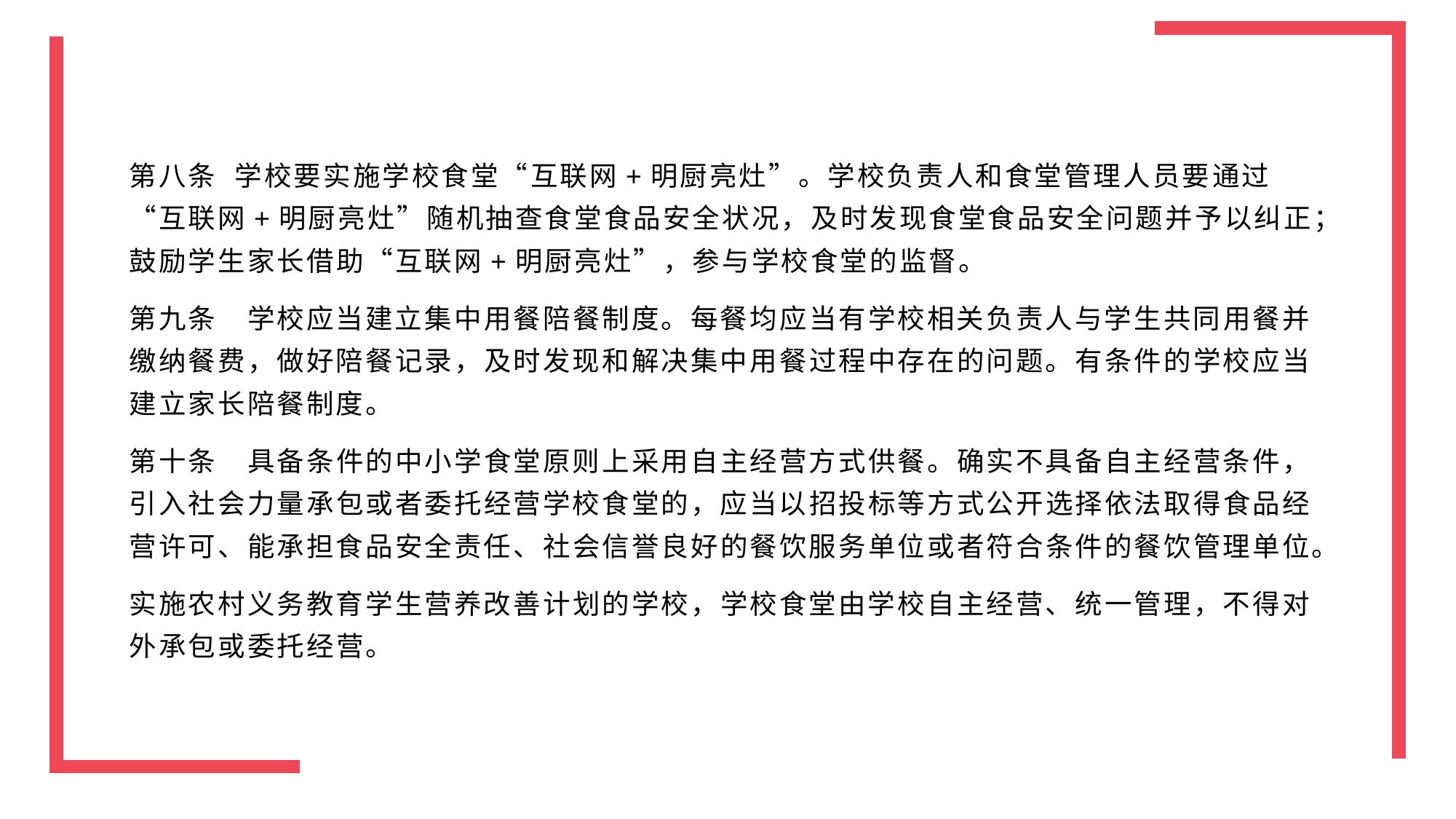

第八条  学校要实施学校食堂“互联网+明厨亮灶”。学校负责人和食堂管理人员要通过“互联网+明厨亮灶”随机抽查食堂食品安全状况，及时发现食堂食品安全问题并予以纠正；鼓励学生家长借助“互联网+明厨亮灶”，参与学校食堂的监督。
第九条　学校应当建立集中用餐陪餐制度。每餐均应当有学校相关负责人与学生共同用餐并缴纳餐费，做好陪餐记录，及时发现和解决集中用餐过程中存在的问题。有条件的学校应当建立家长陪餐制度。
第十条　具备条件的中小学食堂原则上采用自主经营方式供餐。确实不具备自主经营条件，引入社会力量承包或者委托经营学校食堂的，应当以招投标等方式公开选择依法取得食品经营许可、能承担食品安全责任、社会信誉良好的餐饮服务单位或者符合条件的餐饮管理单位。
实施农村义务教育学生营养改善计划的学校，学校食堂由学校自主经营、统一管理，不得对外承包或委托经营。